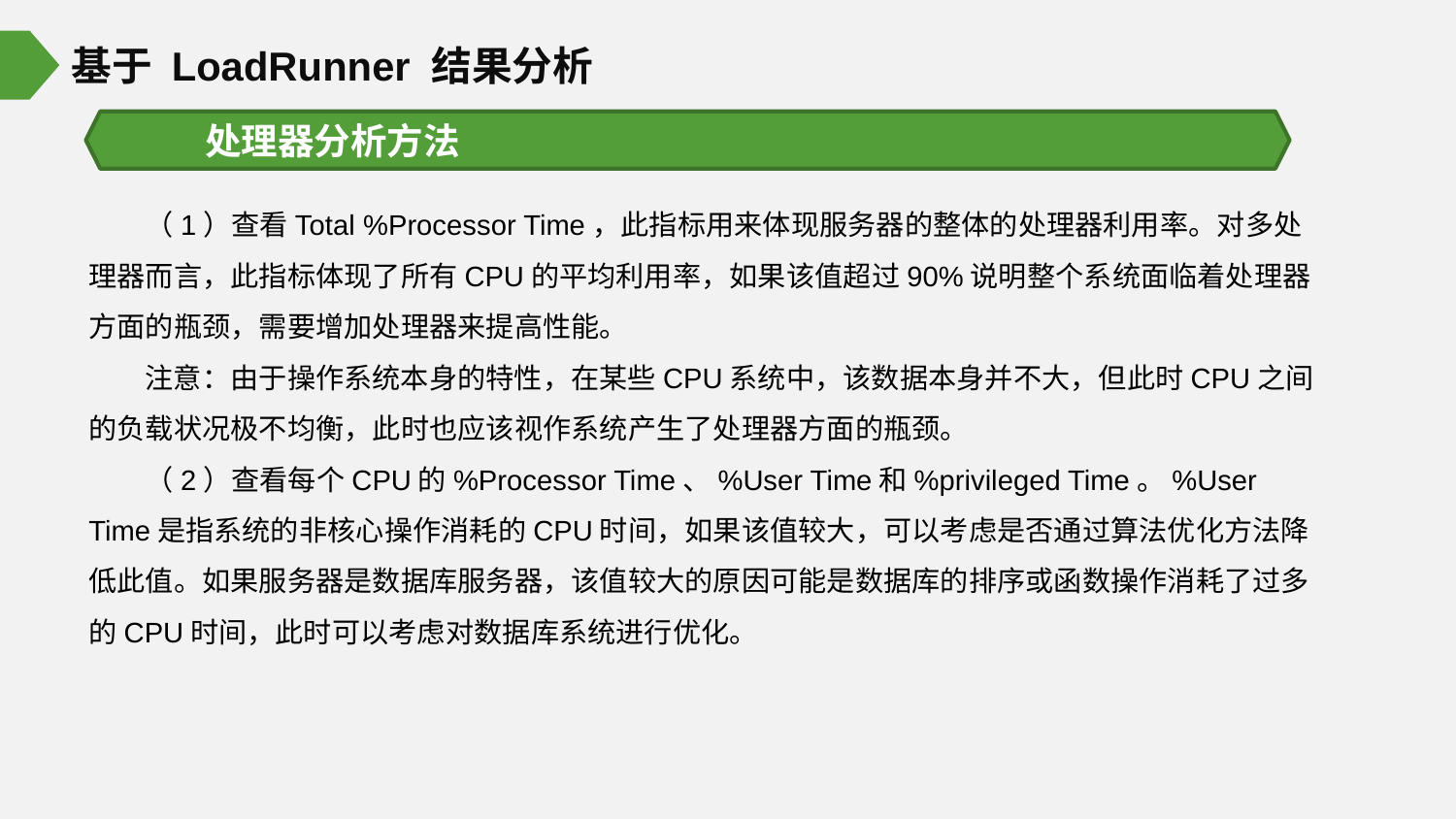

基于 LoadRunner 结果分析
处理器分析方法
（1）查看Total %Processor Time，此指标用来体现服务器的整体的处理器利用率。对多处理器而言，此指标体现了所有CPU的平均利用率，如果该值超过90%说明整个系统面临着处理器方面的瓶颈，需要增加处理器来提高性能。
注意：由于操作系统本身的特性，在某些CPU系统中，该数据本身并不大，但此时CPU之间的负载状况极不均衡，此时也应该视作系统产生了处理器方面的瓶颈。
（2）查看每个CPU的%Processor Time、%User Time和%privileged Time。%User Time是指系统的非核心操作消耗的CPU时间，如果该值较大，可以考虑是否通过算法优化方法降低此值。如果服务器是数据库服务器，该值较大的原因可能是数据库的排序或函数操作消耗了过多的CPU时间，此时可以考虑对数据库系统进行优化。